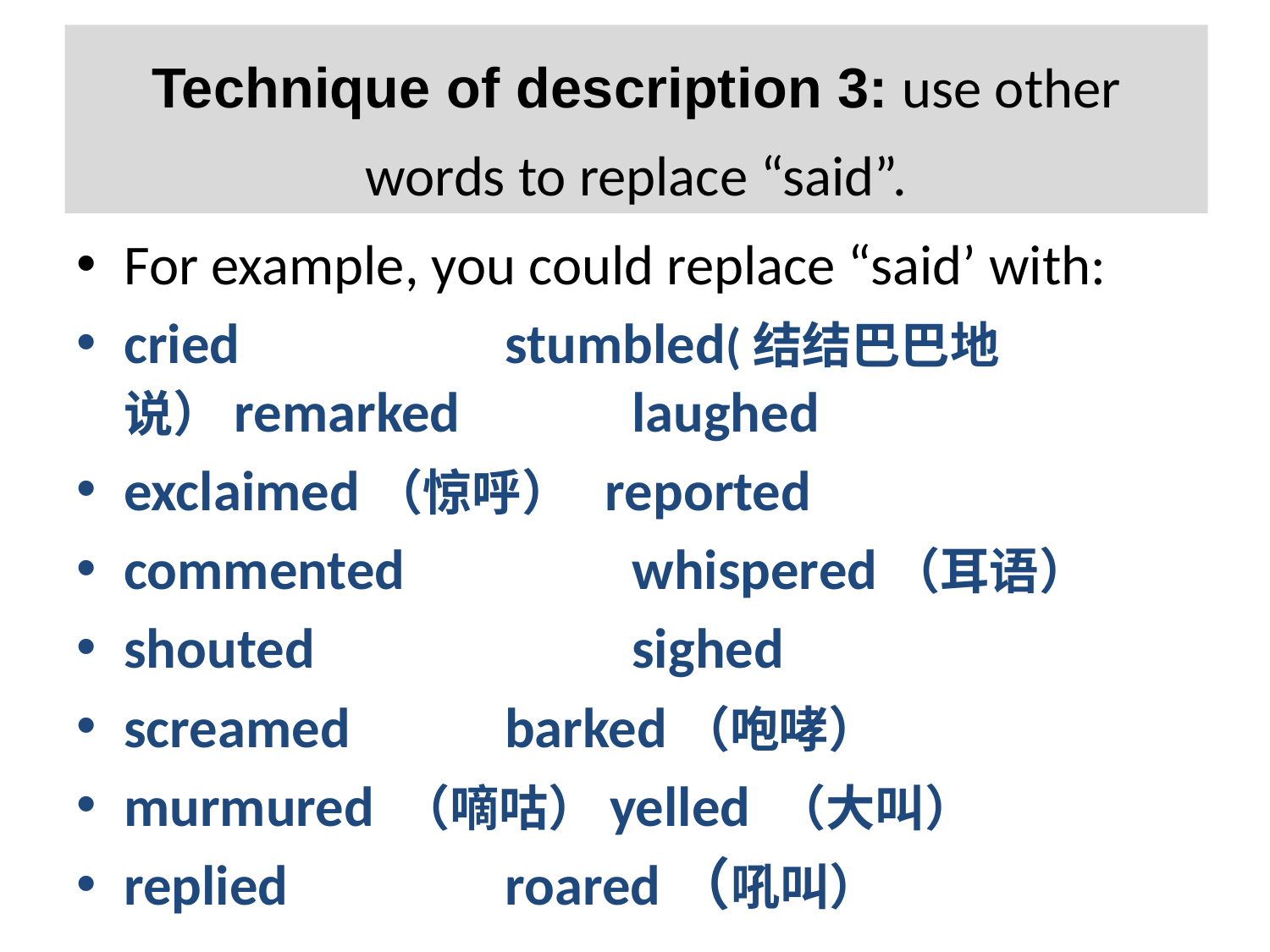

Technique of description 3: use other words to replace “said”.
For example, you could replace “said’ with:
cried			stumbled(结结巴巴地说）remarked		laughed
exclaimed（惊呼）  reported
commented		whispered（耳语）
shouted 			sighed
screamed 		barked（咆哮）
murmured （嘀咕）yelled （大叫）
replied       		roared（吼叫）